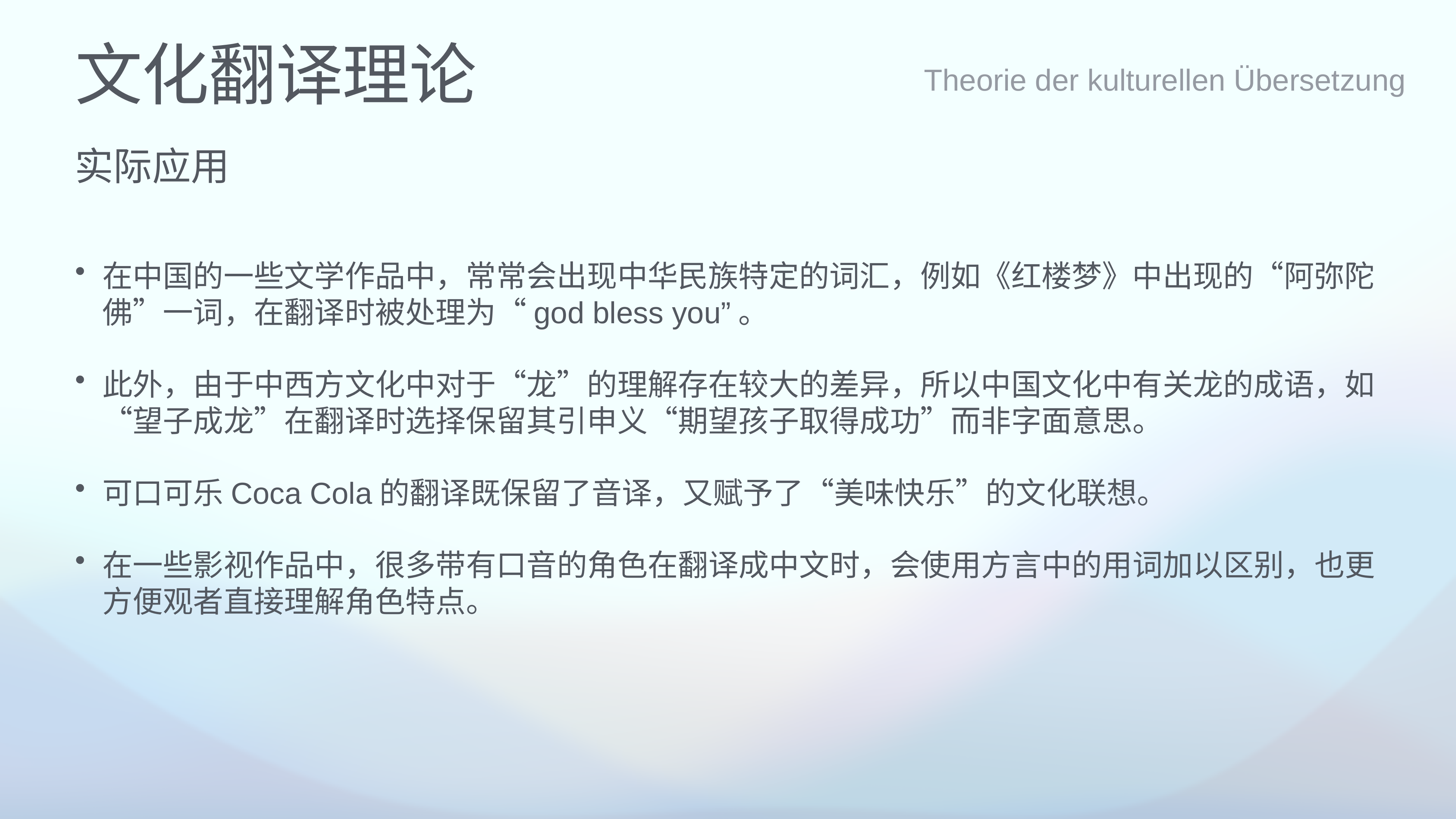

# 文化翻译理论
Theorie der kulturellen Übersetzung
实际应用
在中国的一些文学作品中，常常会出现中华民族特定的词汇，例如《红楼梦》中出现的“阿弥陀佛”一词，在翻译时被处理为“god bless you”。
此外，由于中西方文化中对于“龙”的理解存在较大的差异，所以中国文化中有关龙的成语，如“望子成龙”在翻译时选择保留其引申义“期望孩子取得成功”而非字面意思。
可口可乐Coca Cola的翻译既保留了音译，又赋予了“美味快乐”的文化联想。
在一些影视作品中，很多带有口音的角色在翻译成中文时，会使用方言中的用词加以区别，也更方便观者直接理解角色特点。